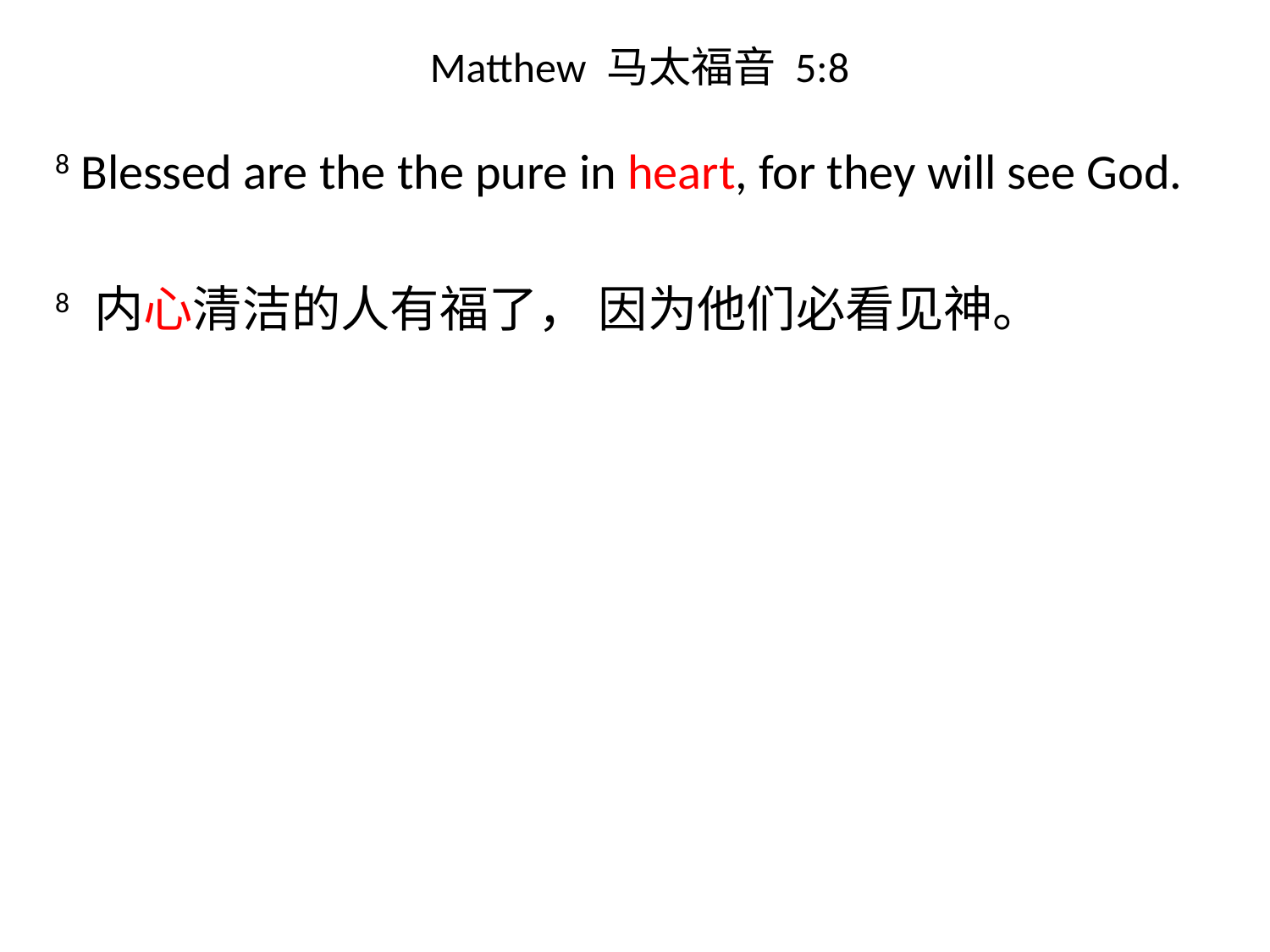

# Matthew 马太福音 5:8
8 Blessed are the the pure in heart, for they will see God.

8  内心清洁的人有福了， 因为他们必看见神。